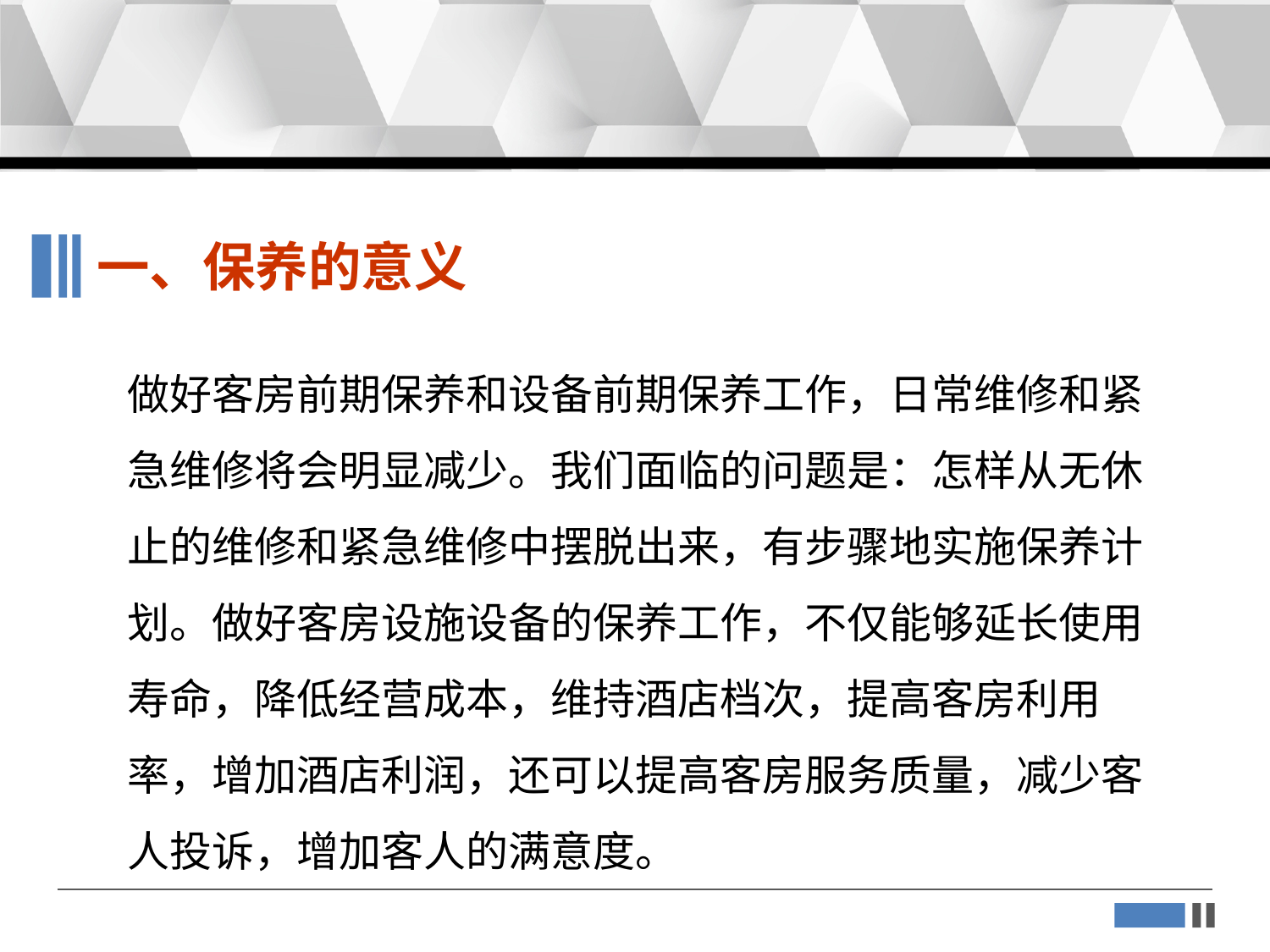

一、保养的意义

做好客房前期保养和设备前期保养工作，日常维修和紧急维修将会明显减少。我们面临的问题是：怎样从无休止的维修和紧急维修中摆脱出来，有步骤地实施保养计划。做好客房设施设备的保养工作，不仅能够延长使用寿命，降低经营成本，维持酒店档次，提高客房利用率，增加酒店利润，还可以提高客房服务质量，减少客人投诉，增加客人的满意度。